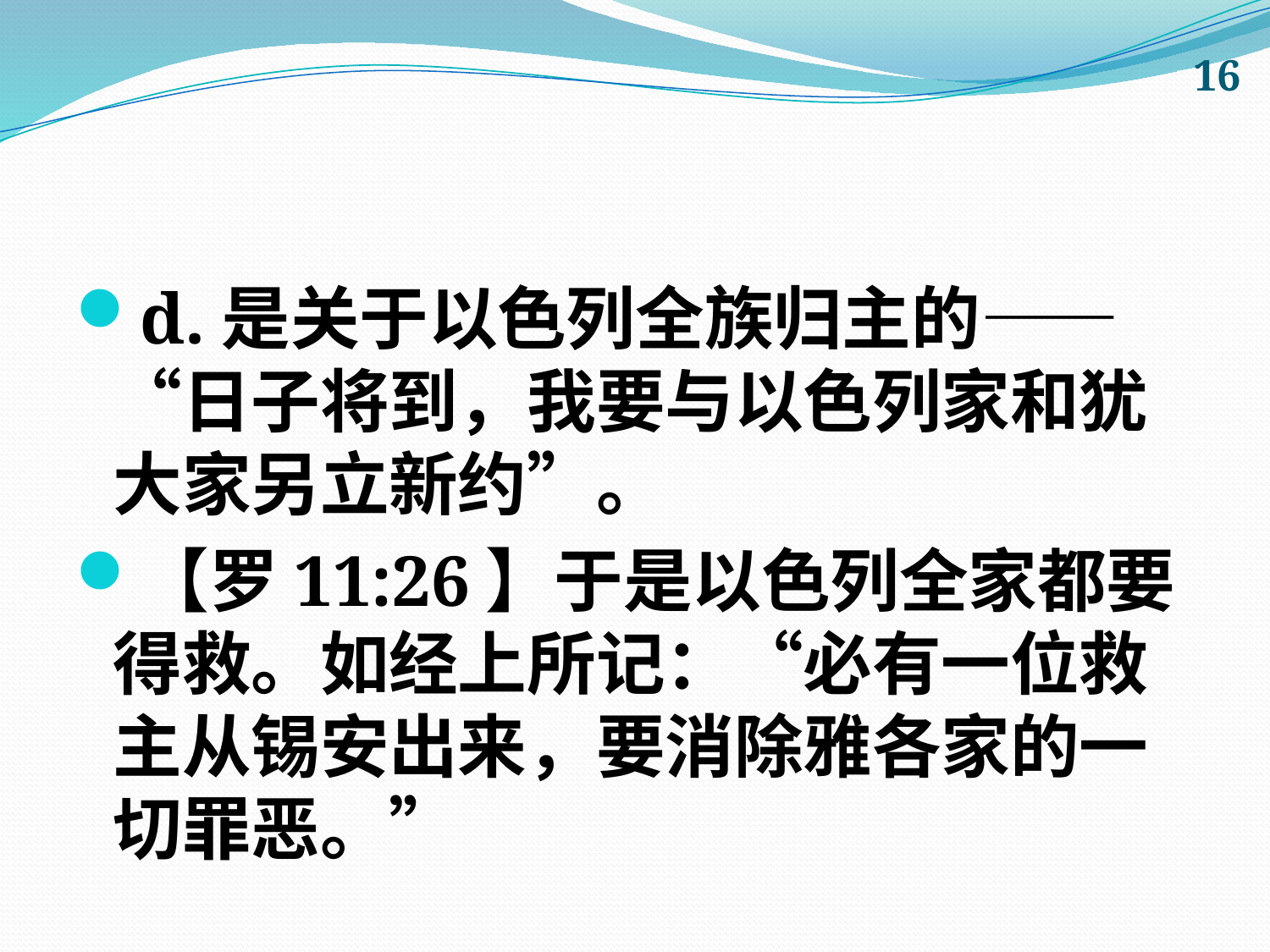

16
#
d.是关于以色列全族归主的——“日子将到，我要与以色列家和犹大家另立新约”。
【罗11:26】于是以色列全家都要得救。如经上所记：“必有一位救主从锡安出来，要消除雅各家的一切罪恶。”